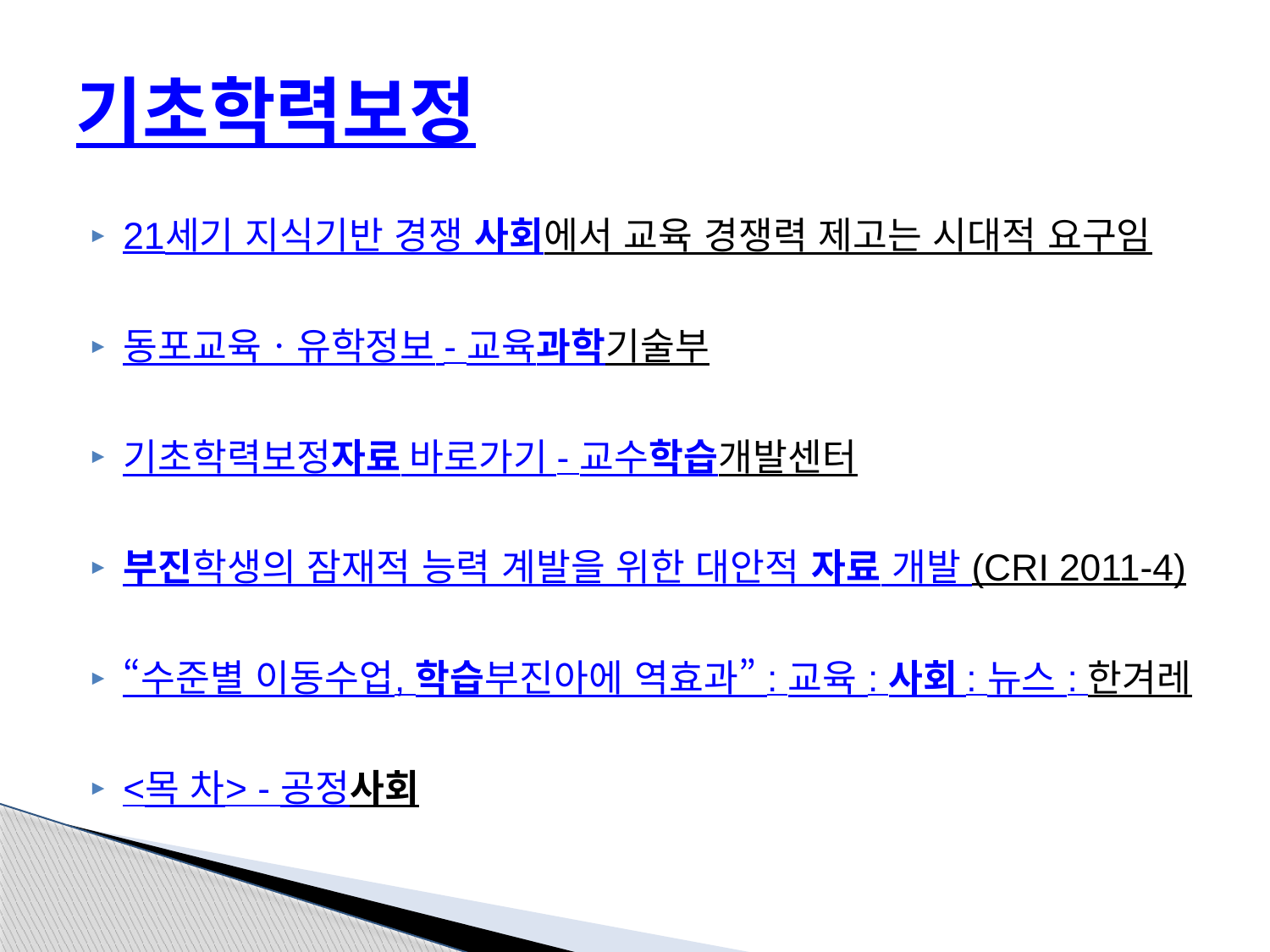

# 기초학력보정
21세기 지식기반 경쟁 사회에서 교육 경쟁력 제고는 시대적 요구임

동포교육ㆍ유학정보 - 교육과학기술부

기초학력보정자료 바로가기 - 교수학습개발센터

부진학생의 잠재적 능력 계발을 위한 대안적 자료 개발 (CRI 2011-4)

“수준별 이동수업, 학습부진아에 역효과” : 교육 : 사회 : 뉴스 : 한겨레

<목 차> - 공정사회